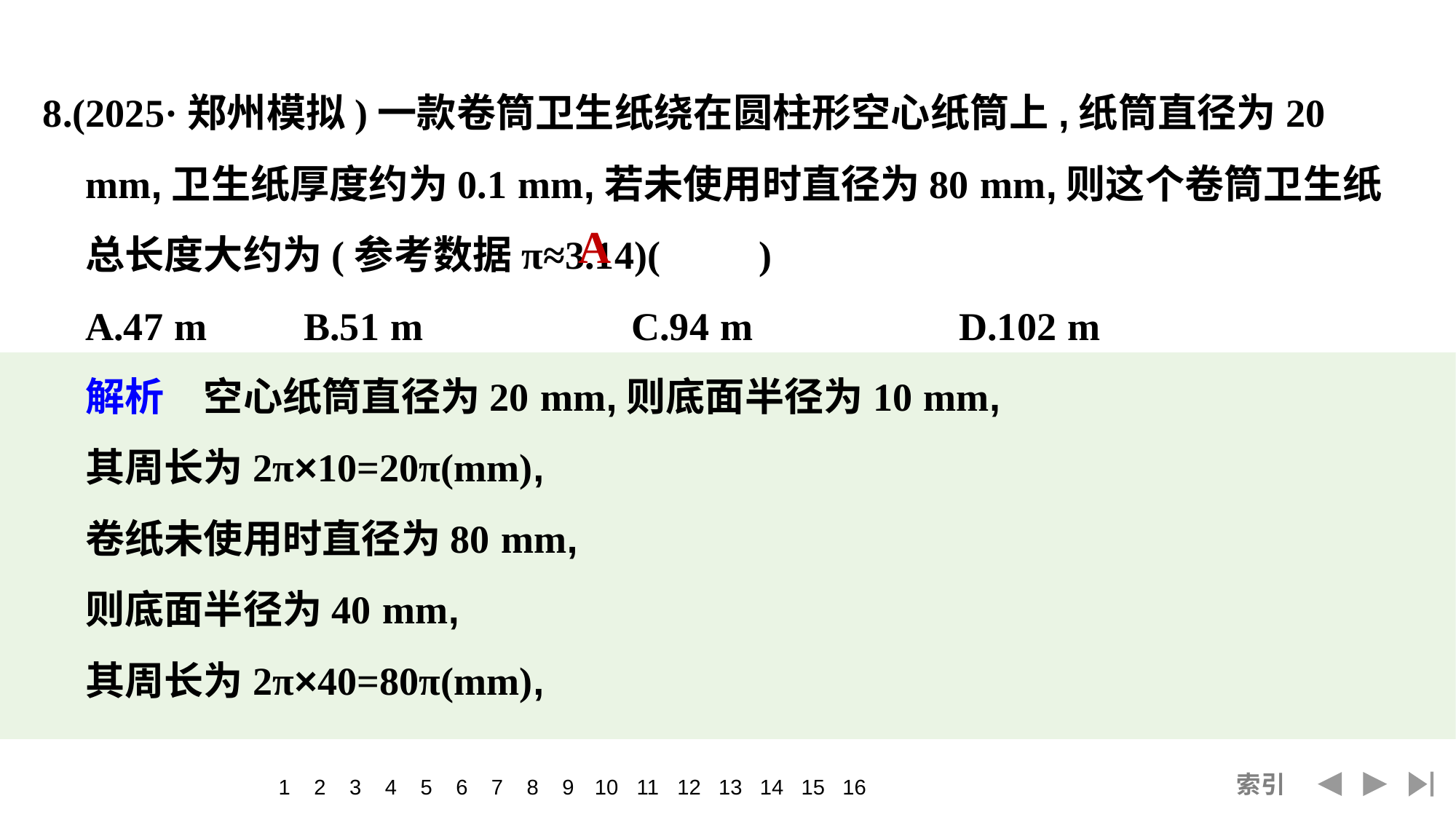

8.(2025·郑州模拟)一款卷筒卫生纸绕在圆柱形空心纸筒上,纸筒直径为20 mm,卫生纸厚度约为0.1 mm,若未使用时直径为80 mm,则这个卷筒卫生纸总长度大约为(参考数据π≈3.14)(　　)
	A.47 m	B.51 m		C.94 m		D.102 m
	解析　空心纸筒直径为20 mm,则底面半径为10 mm,
	其周长为2π×10=20π(mm),
	卷纸未使用时直径为80 mm,
	则底面半径为40 mm,
	其周长为2π×40=80π(mm),
A